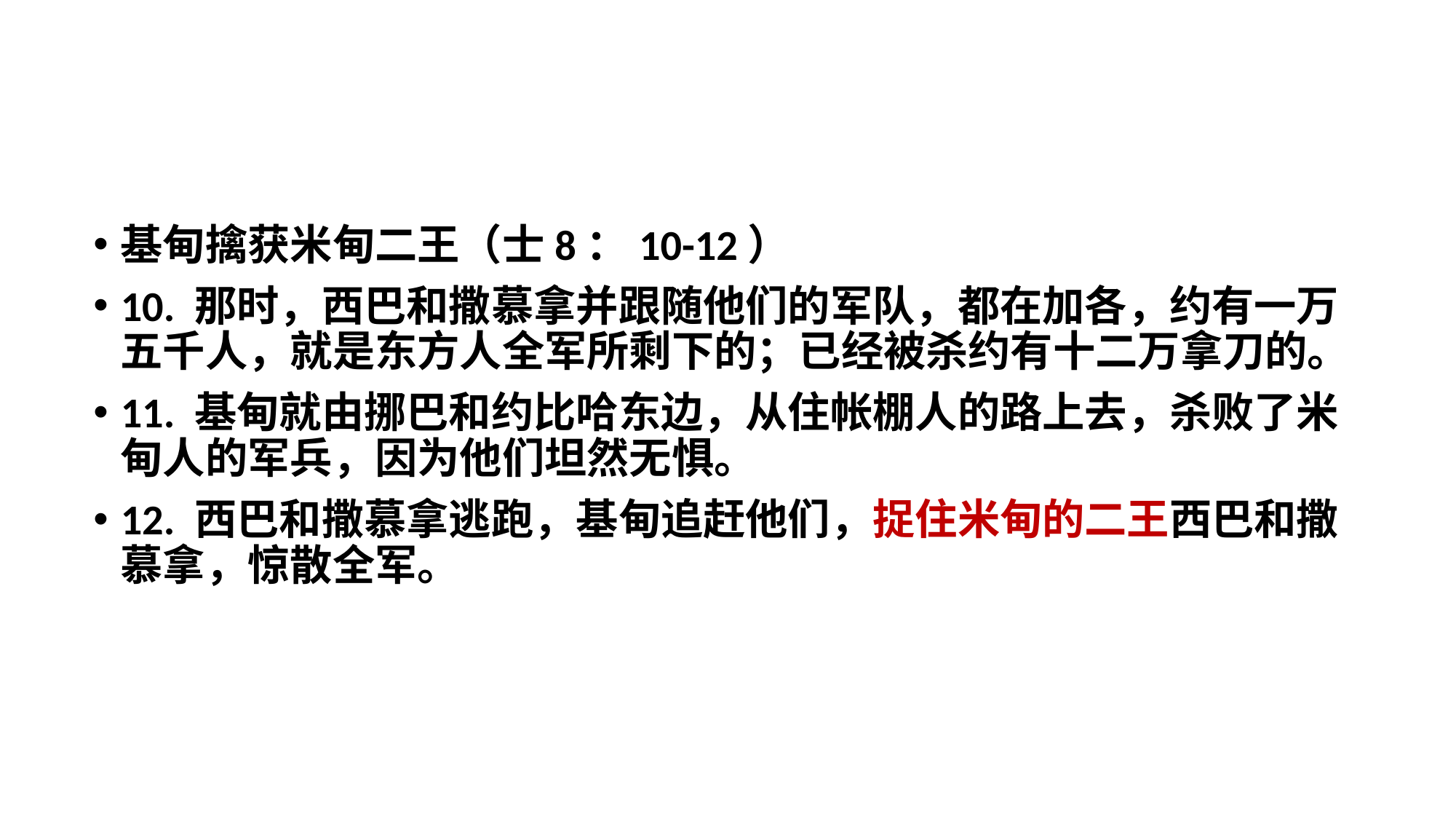

基甸擒获米甸二王（士8：10-12）
10. 那时，西巴和撒慕拿并跟随他们的军队，都在加各，约有一万五千人，就是东方人全军所剩下的；已经被杀约有十二万拿刀的。
11. 基甸就由挪巴和约比哈东边，从住帐棚人的路上去，杀败了米甸人的军兵，因为他们坦然无惧。
12. 西巴和撒慕拿逃跑，基甸追赶他们，捉住米甸的二王西巴和撒慕拿，惊散全军。